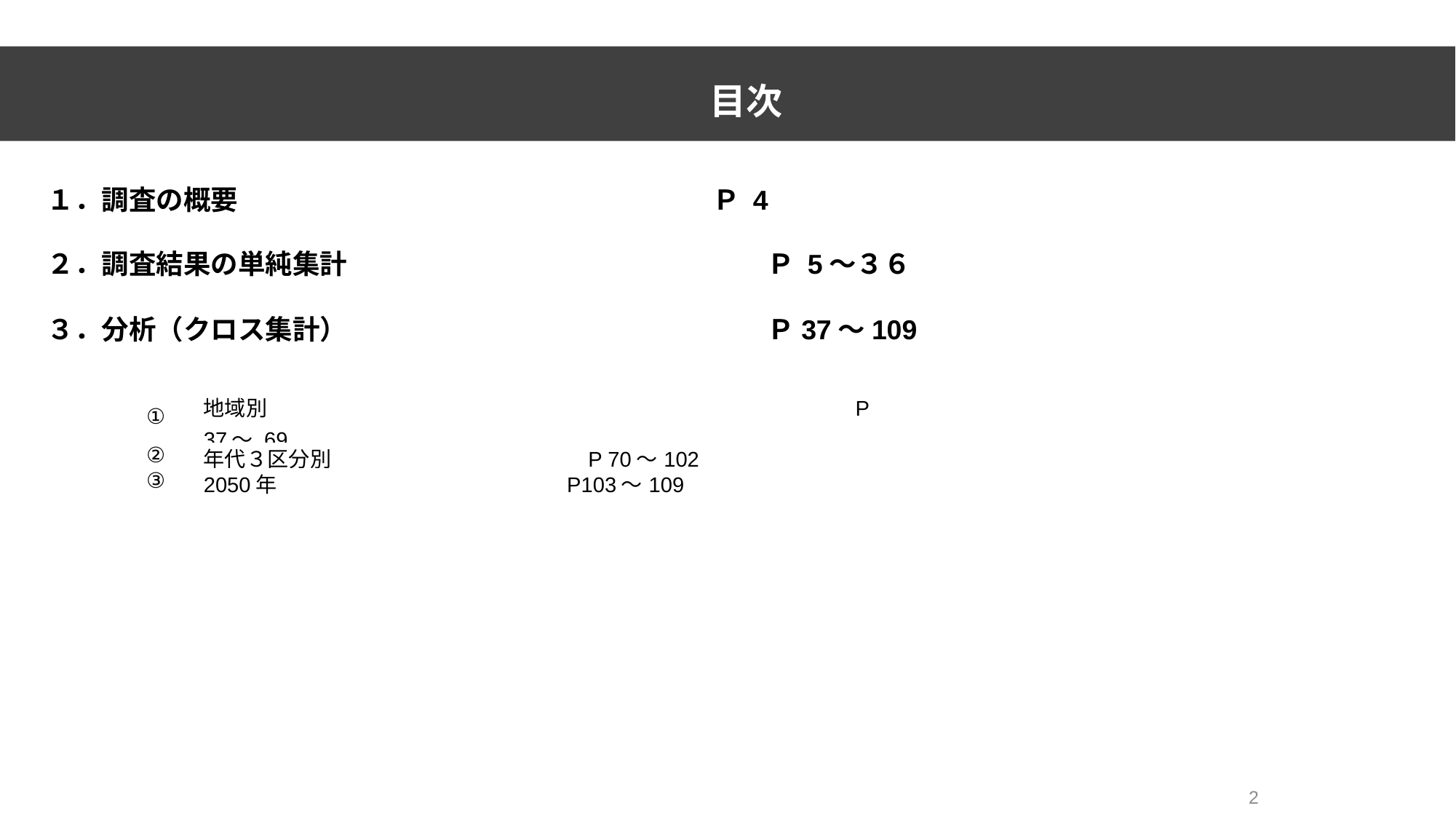

目次
１．調査の概要					Ｐ 4

２．調査結果の単純集計			　　　　　　Ｐ 5～３６
３．分析（クロス集計） 			　　　　　　Ｐ37～109
| ① | 地域別　　　　　　　　　　　　　　　　　　　　　　　　 P 37～ 69 |  |
| --- | --- | --- |
| ② | 年代３区分別 P 70～102 |  |
| ③ | 2050年 P103～109 |  |
2